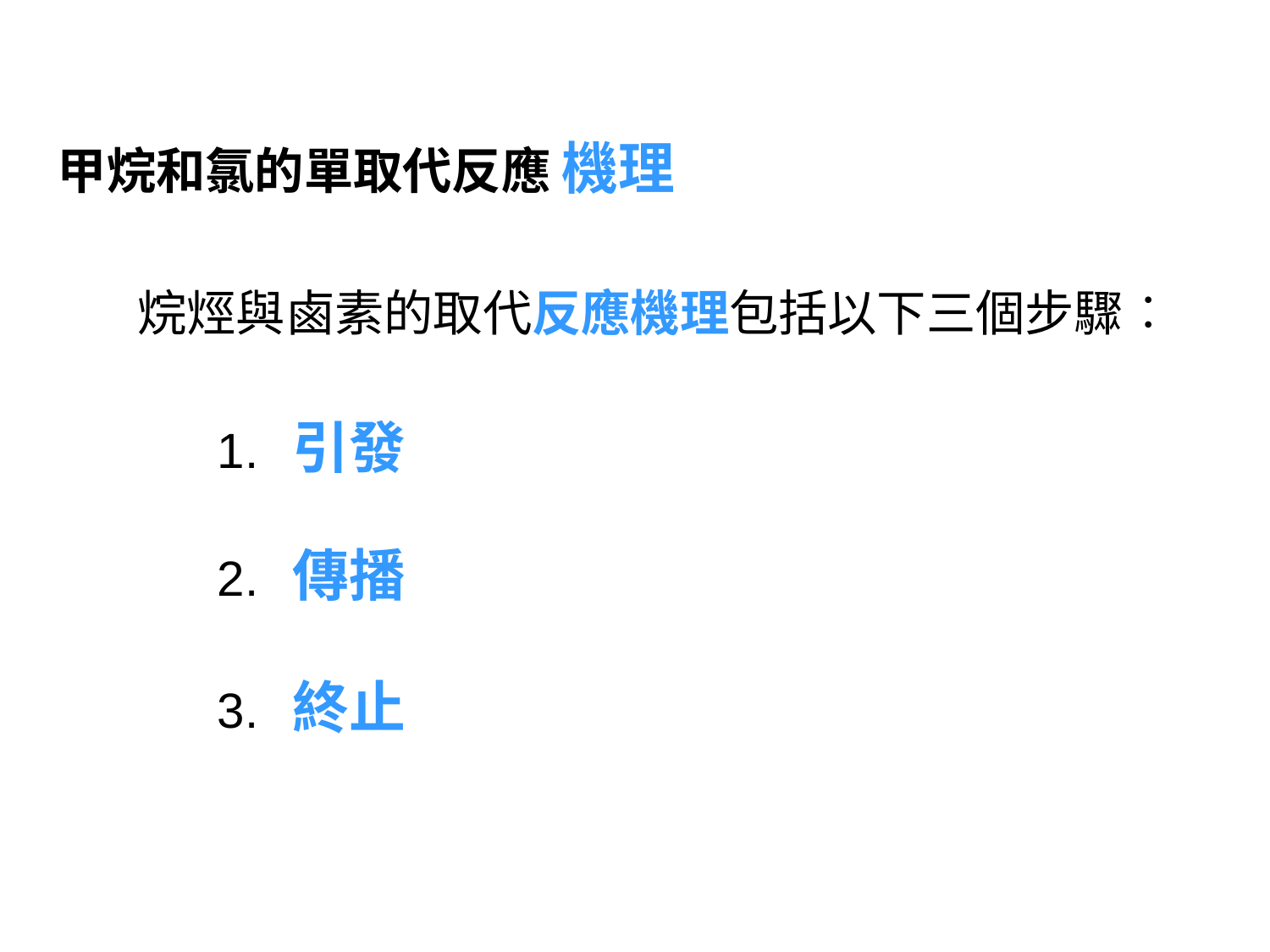

甲烷和氯的單取代反應 機理
烷烴與鹵素的取代反應機理包括以下三個步驟︰
1.	引發
2.	傳播
3.	終止